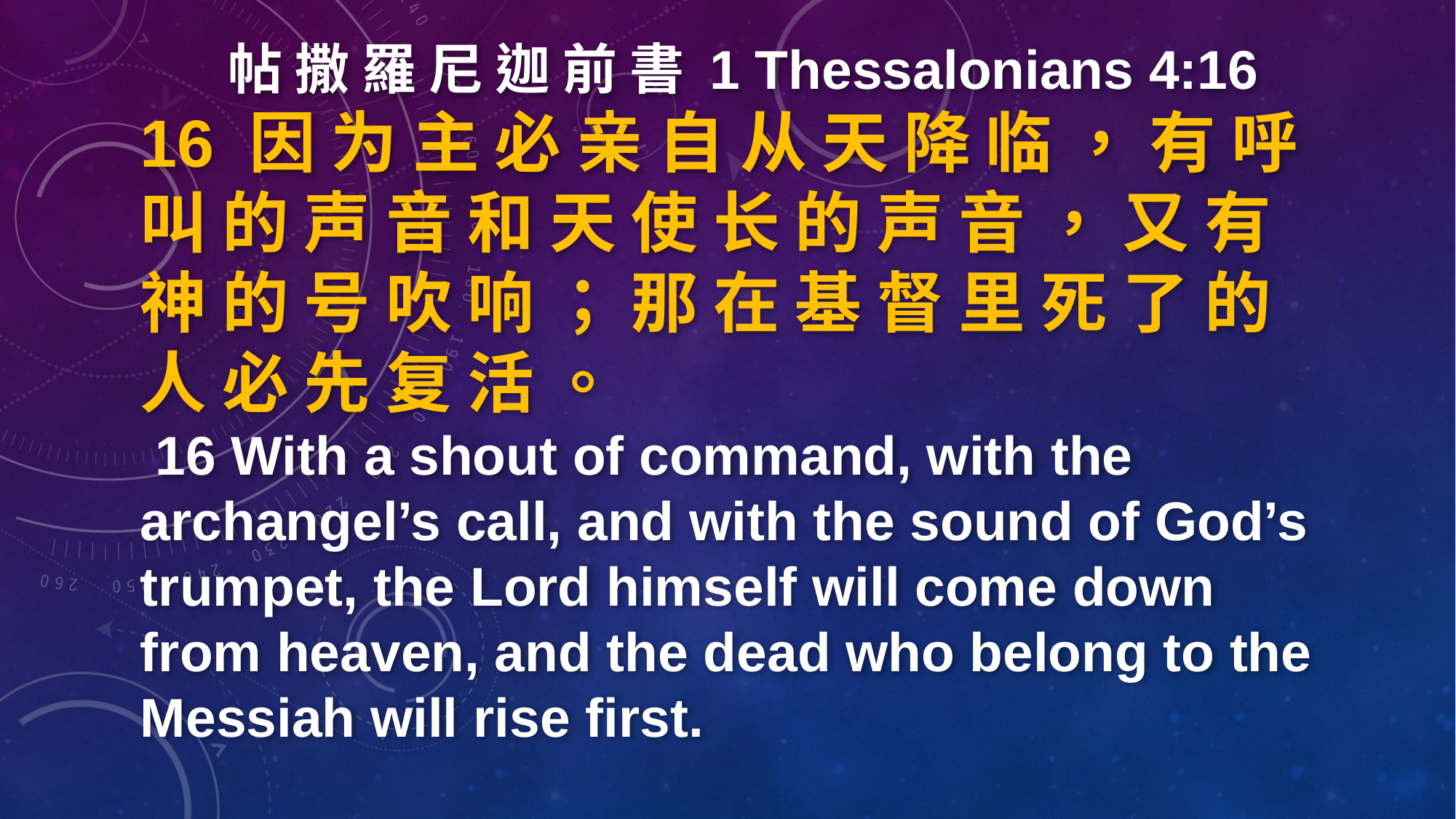

帖 撒 羅 尼 迦 前 書 1 Thessalonians 4:16
16 因 为 主 必 亲 自 从 天 降 临 ， 有 呼 叫 的 声 音 和 天 使 长 的 声 音 ， 又 有 神 的 号 吹 响 ； 那 在 基 督 里 死 了 的 人 必 先 复 活 。
 16 With a shout of command, with the archangel’s call, and with the sound of God’s trumpet, the Lord himself will come down from heaven, and the dead who belong to the Messiah will rise first.